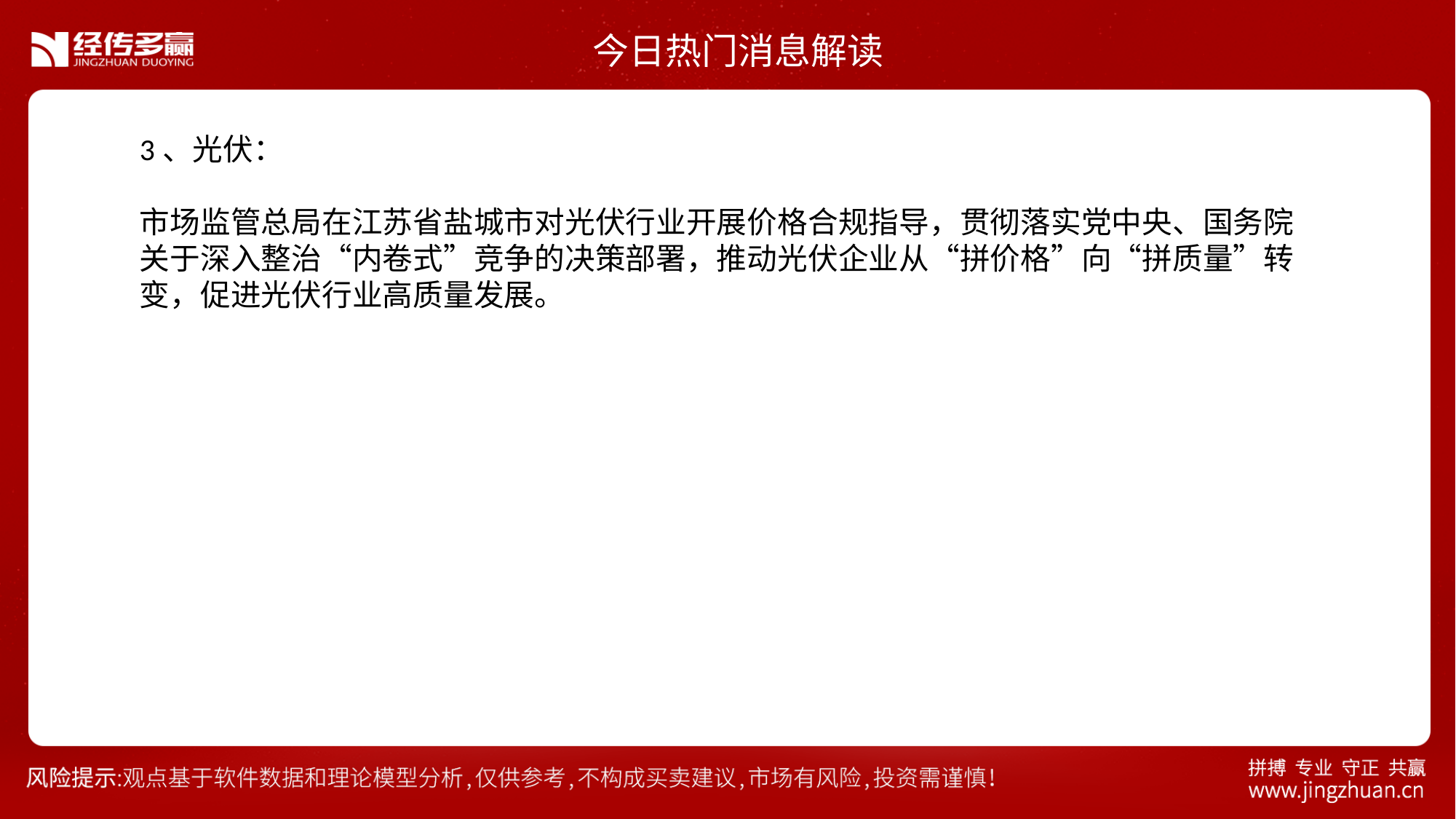

今日热门消息解读
3、光伏：

市场监管总局在江苏省盐城市对光伏行业开展价格合规指导，贯彻落实党中央、国务院关于深入整治“内卷式”竞争的决策部署，推动光伏企业从“拼价格”向“拼质量”转变，促进光伏行业高质量发展。